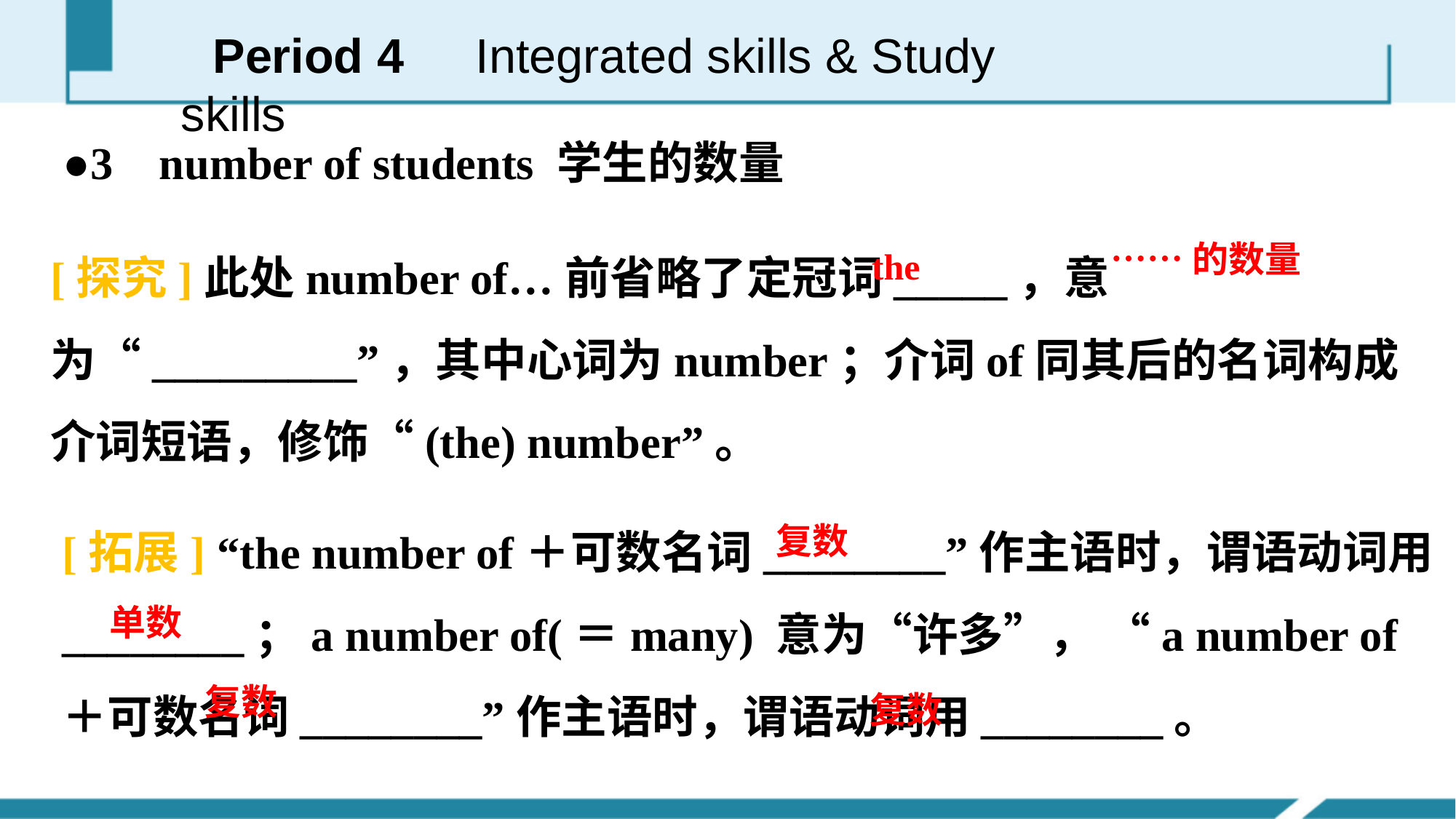

Period 4　Integrated skills & Study skills
●3    number of students 学生的数量
[探究]此处number of…前省略了定冠词_____，意为“_________”，其中心词为number；介词of同其后的名词构成介词短语，修饰“(the) number”。
……的数量
 the
[拓展] “the number of＋可数名词________”作主语时，谓语动词用________；a number of(＝many) 意为“许多”， “a number of＋可数名词________”作主语时，谓语动词用________。
复数
单数
复数
复数